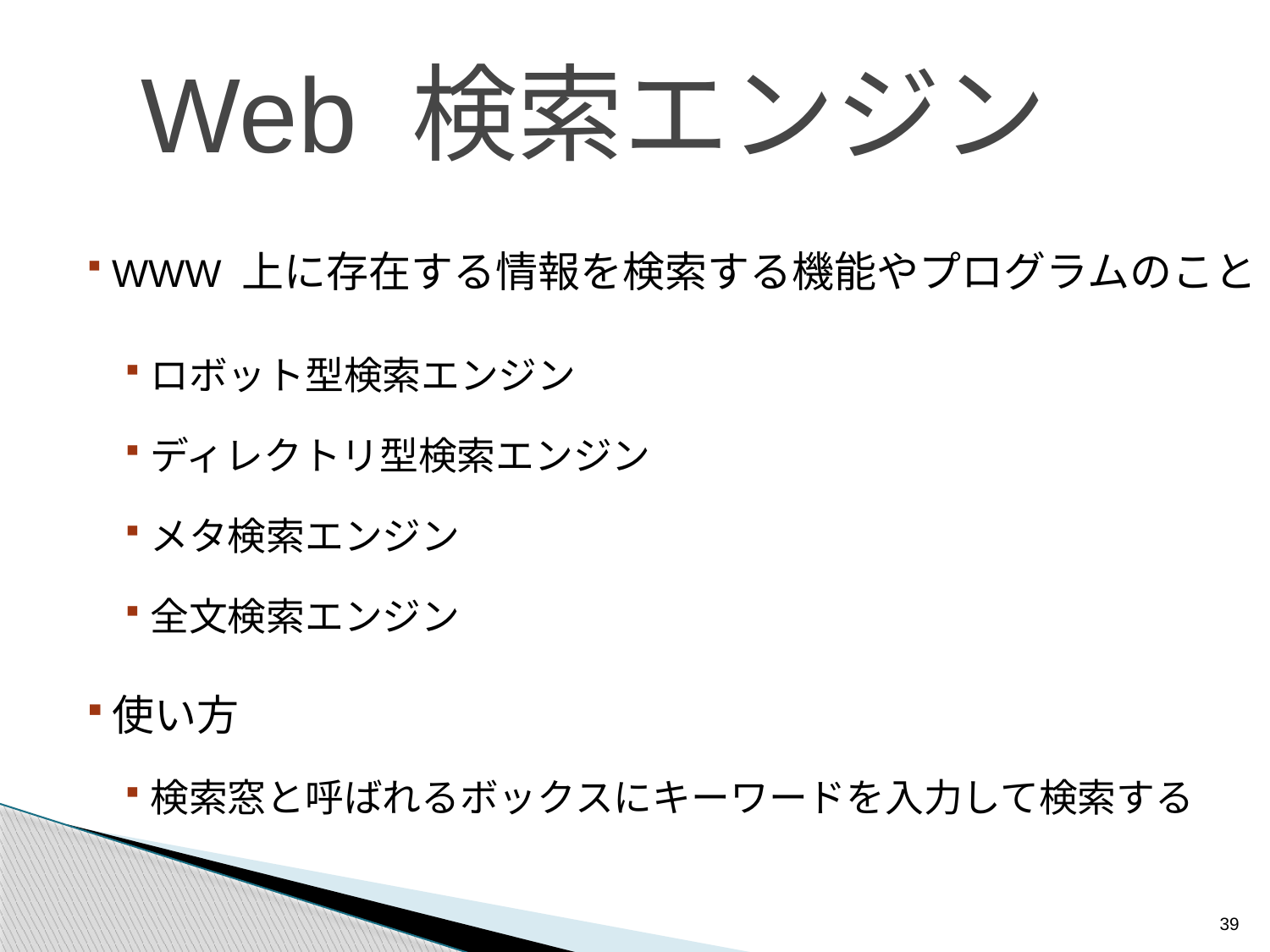

# Web 検索エンジン
WWW 上に存在する情報を検索する機能やプログラムのこと
ロボット型検索エンジン
ディレクトリ型検索エンジン
メタ検索エンジン
全文検索エンジン
使い方
検索窓と呼ばれるボックスにキーワードを入力して検索する

39